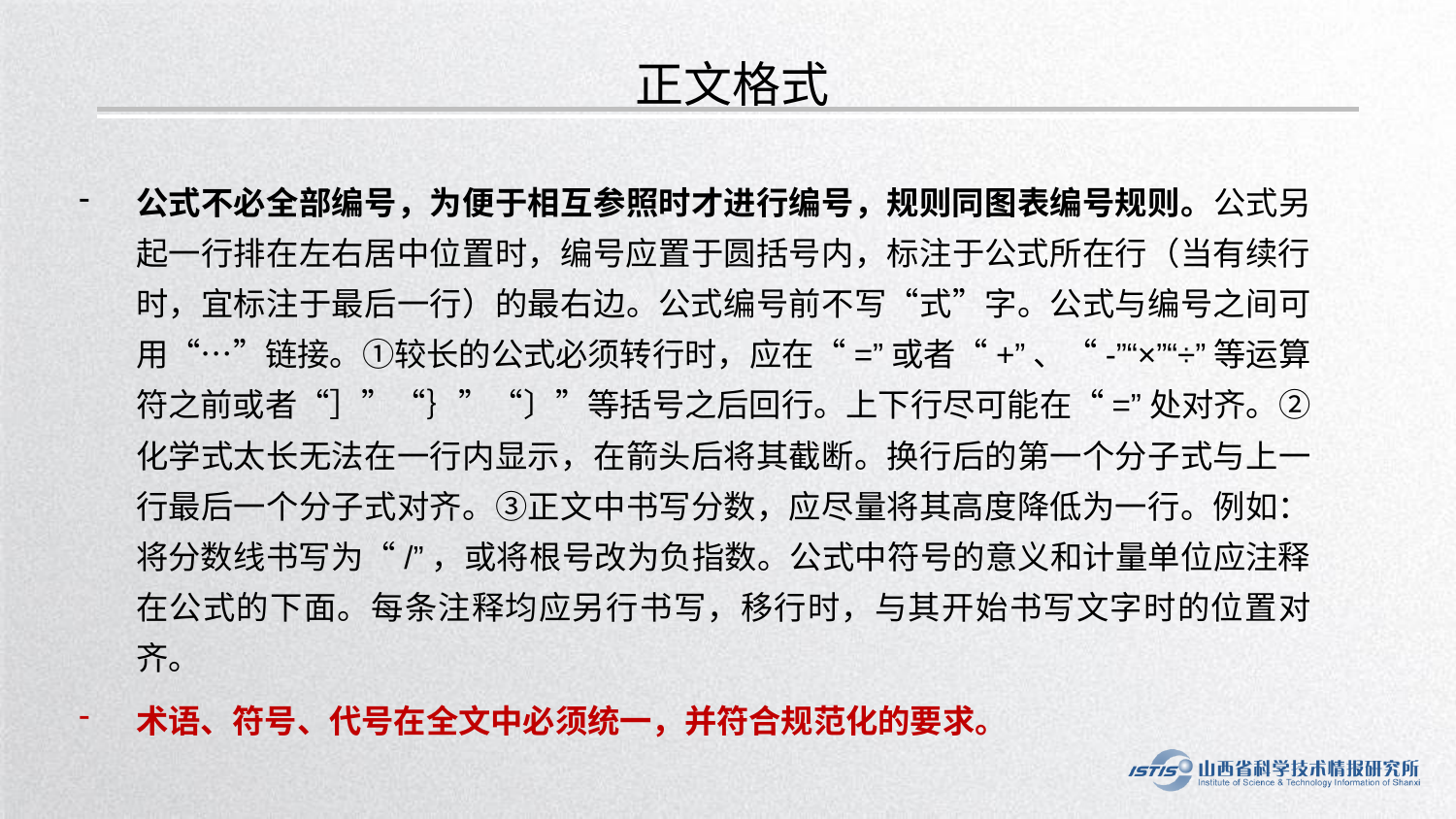

正文格式
公式不必全部编号，为便于相互参照时才进行编号，规则同图表编号规则。公式另起一行排在左右居中位置时，编号应置于圆括号内，标注于公式所在行（当有续行时，宜标注于最后一行）的最右边。公式编号前不写“式”字。公式与编号之间可用“…”链接。①较长的公式必须转行时，应在“=”或者“+”、“-”“×”“÷”等运算符之前或者“］”“｝”“〕”等括号之后回行。上下行尽可能在“=”处对齐。②化学式太长无法在一行内显示，在箭头后将其截断。换行后的第一个分子式与上一行最后一个分子式对齐。③正文中书写分数，应尽量将其高度降低为一行。例如：将分数线书写为“/”，或将根号改为负指数。公式中符号的意义和计量单位应注释在公式的下面。每条注释均应另行书写，移行时，与其开始书写文字时的位置对齐。
术语、符号、代号在全文中必须统一，并符合规范化的要求。